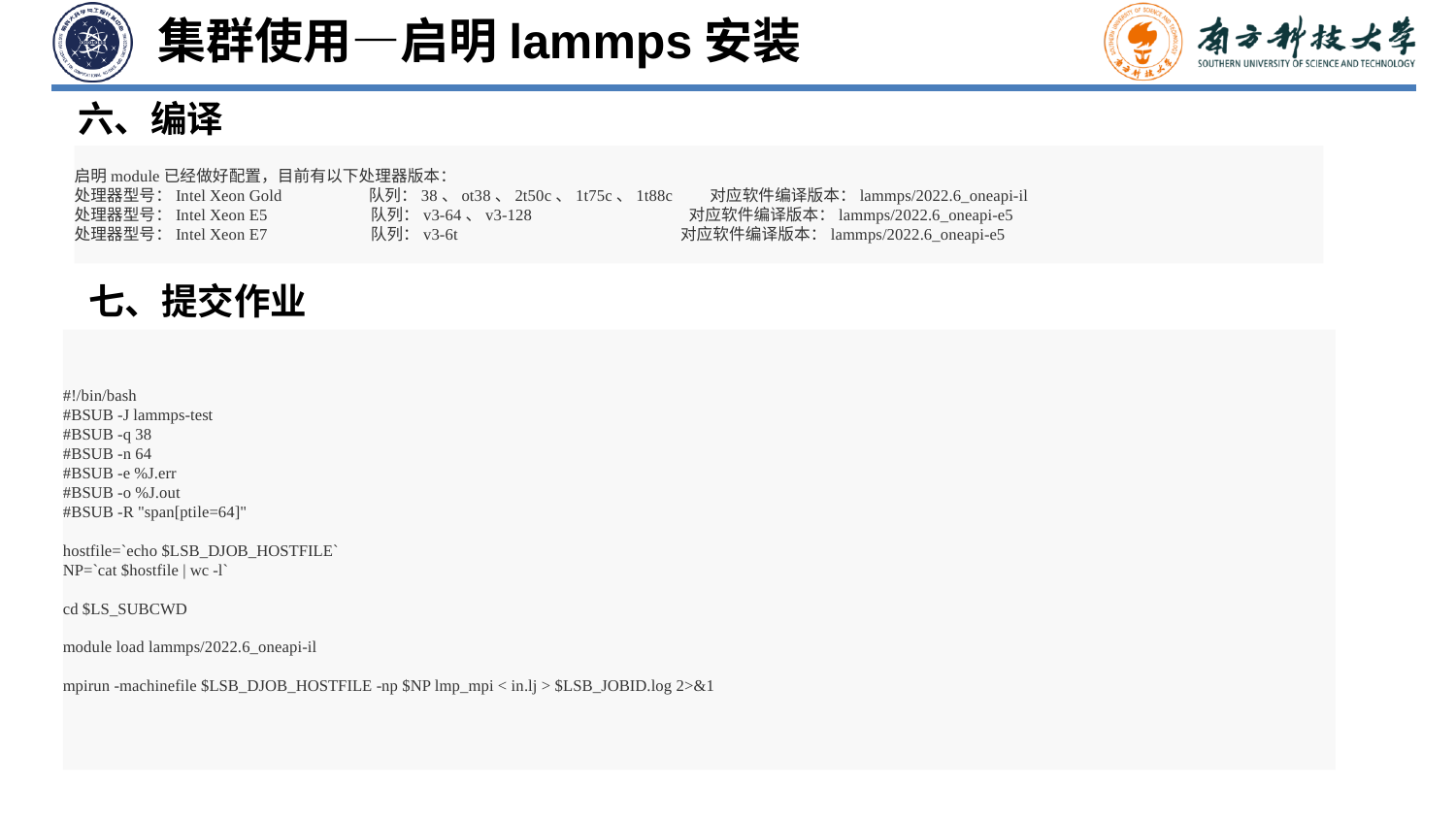

集群使用—启明lammps安装
六、编译
启明module已经做好配置，目前有以下处理器版本：
处理器型号：Intel Xeon Gold                    队列：38、ot38、2t50c、1t75c、1t88c        对应软件编译版本：lammps/2022.6_oneapi-il
处理器型号：Intel Xeon E5                        队列：v3-64、v3-128                                     对应软件编译版本：lammps/2022.6_oneapi-e5
处理器型号：Intel Xeon E7                        队列：v3-6t                                                     对应软件编译版本：lammps/2022.6_oneapi-e5
七、提交作业
#!/bin/bash
#BSUB -J lammps-test
#BSUB -q 38
#BSUB -n 64
#BSUB -e %J.err
#BSUB -o %J.out
#BSUB -R "span[ptile=64]"

hostfile=`echo $LSB_DJOB_HOSTFILE`
NP=`cat $hostfile | wc -l`

cd $LS_SUBCWD

module load lammps/2022.6_oneapi-il

mpirun -machinefile $LSB_DJOB_HOSTFILE -np $NP lmp_mpi < in.lj > $LSB_JOBID.log 2>&1